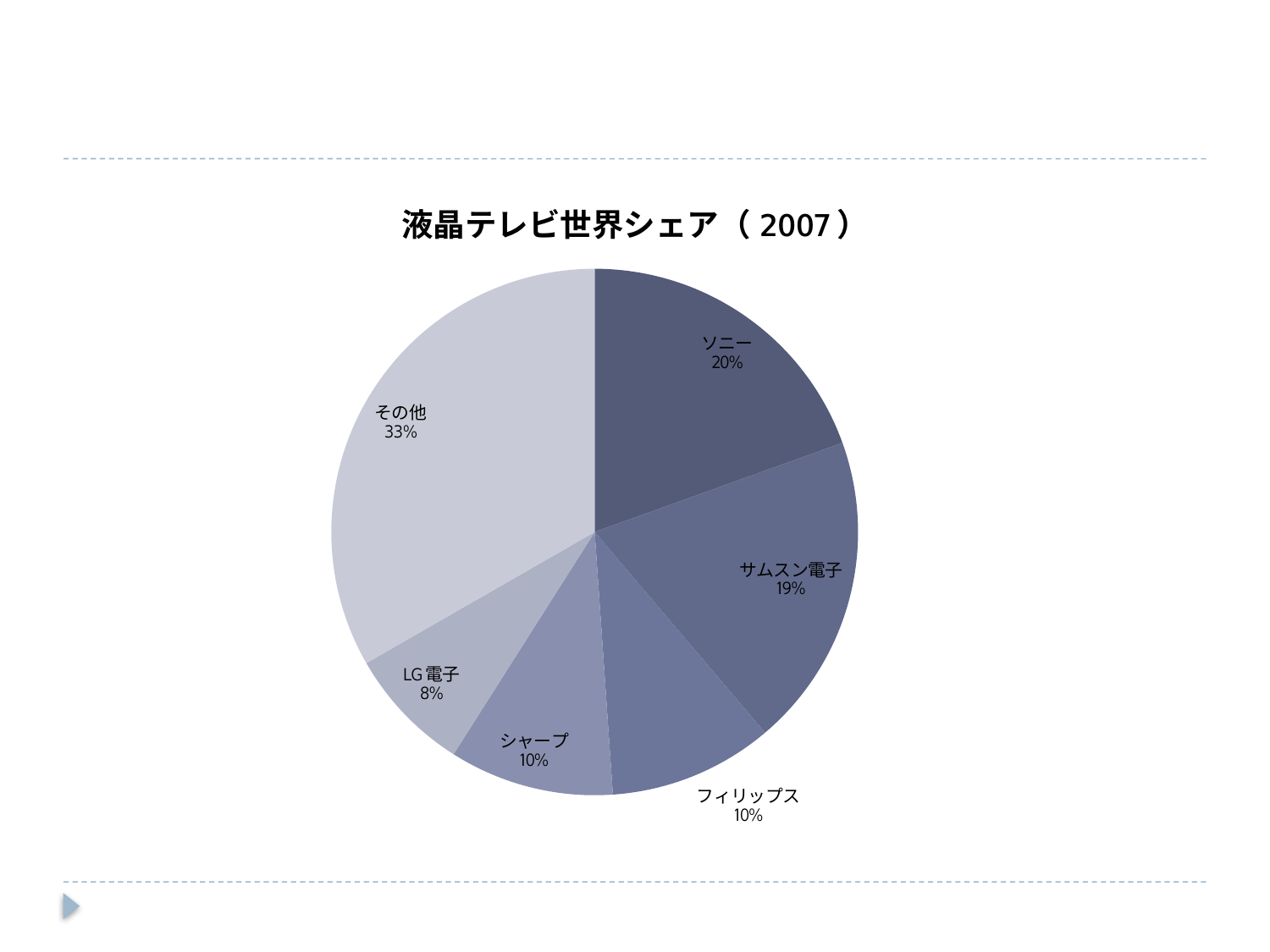

#

### Chart: 液晶テレビ世界シェア（2007）

| Category |  |
|---|---|
| ソニー | 0.195 |
| サムスン電子 | 0.193 |
| フィリップス | 0.101 |
| シャープ | 0.101 |
| LG電子 | 0.077 |
| その他 | 0.333 |